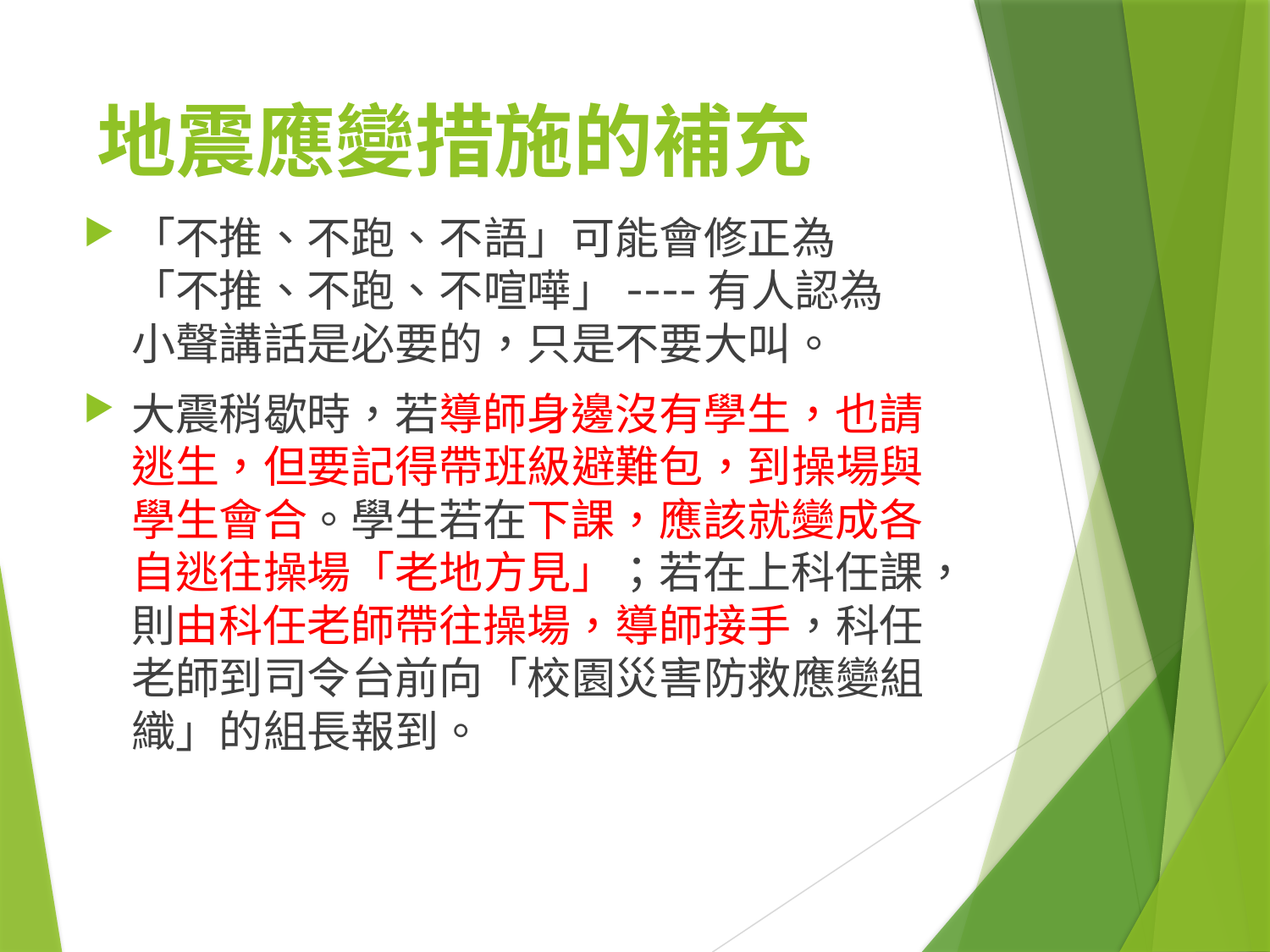

# 地震應變措施的補充
「不推、不跑、不語」可能會修正為
「不推、不跑、不喧嘩」----有人認為
小聲講話是必要的，只是不要大叫。
大震稍歇時，若導師身邊沒有學生，也請逃生，但要記得帶班級避難包，到操場與學生會合。學生若在下課，應該就變成各自逃往操場「老地方見」；若在上科任課，則由科任老師帶往操場，導師接手，科任老師到司令台前向「校園災害防救應變組織」的組長報到。